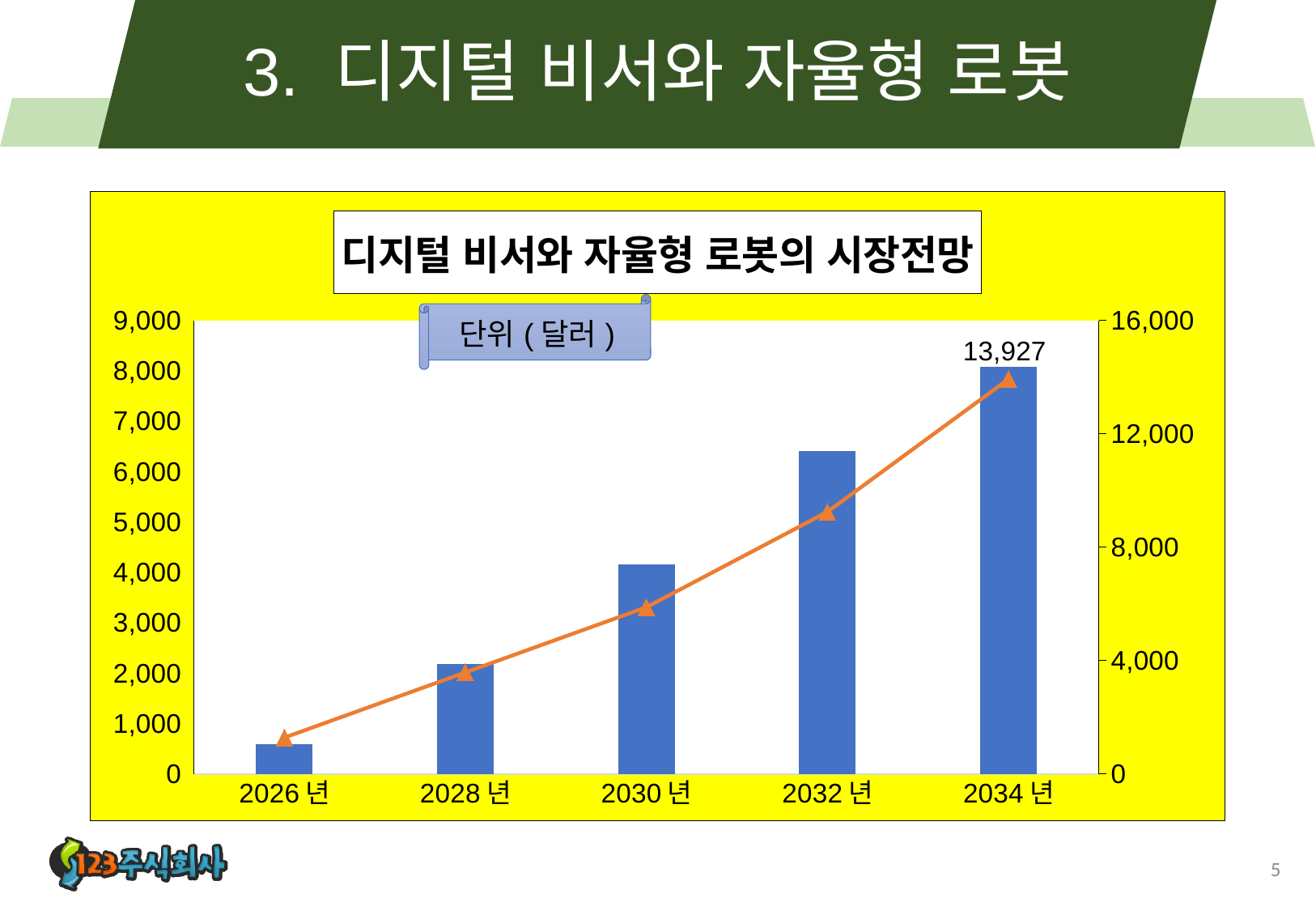

# 3. 디지털 비서와 자율형 로봇

### Chart: 디지털 비서와 자율형 로봇의 시장전망

| Category | 디지털 비서 | 자율형 로봇 |
|---|---|---|
| 2026년 | 585.0 | 1282.0 |
| 2028년 | 2175.0 | 3582.0 |
| 2030년 | 4165.0 | 5882.0 |
| 2032년 | 6405.0 | 9245.0 |
| 2034년 | 8075.0 | 13927.0 |
5